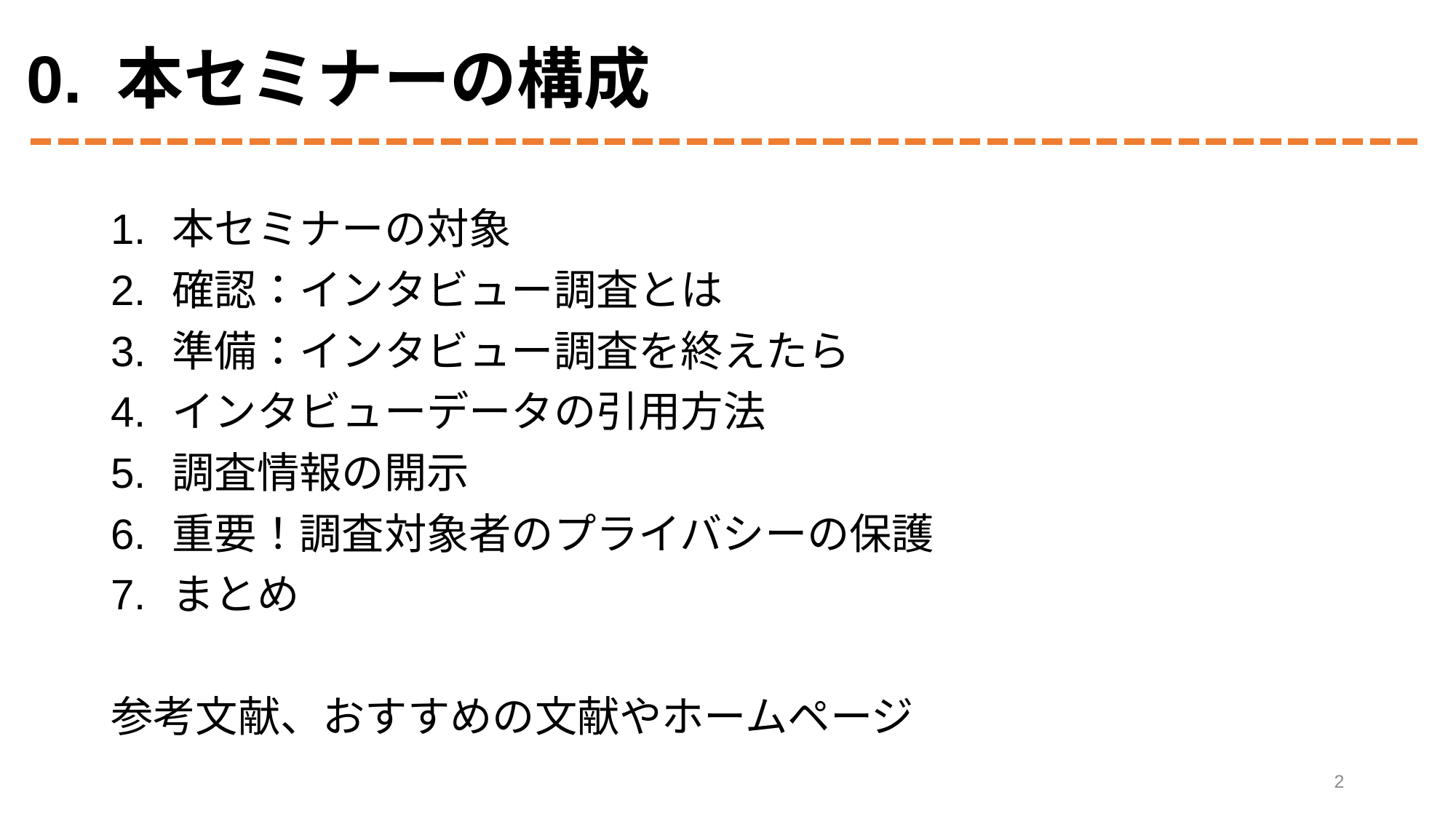

# 0. 本セミナーの構成
本セミナーの対象
確認：インタビュー調査とは
準備：インタビュー調査を終えたら
インタビューデータの引用方法
調査情報の開示
重要！調査対象者のプライバシーの保護
まとめ

参考文献、おすすめの文献やホームページ
2